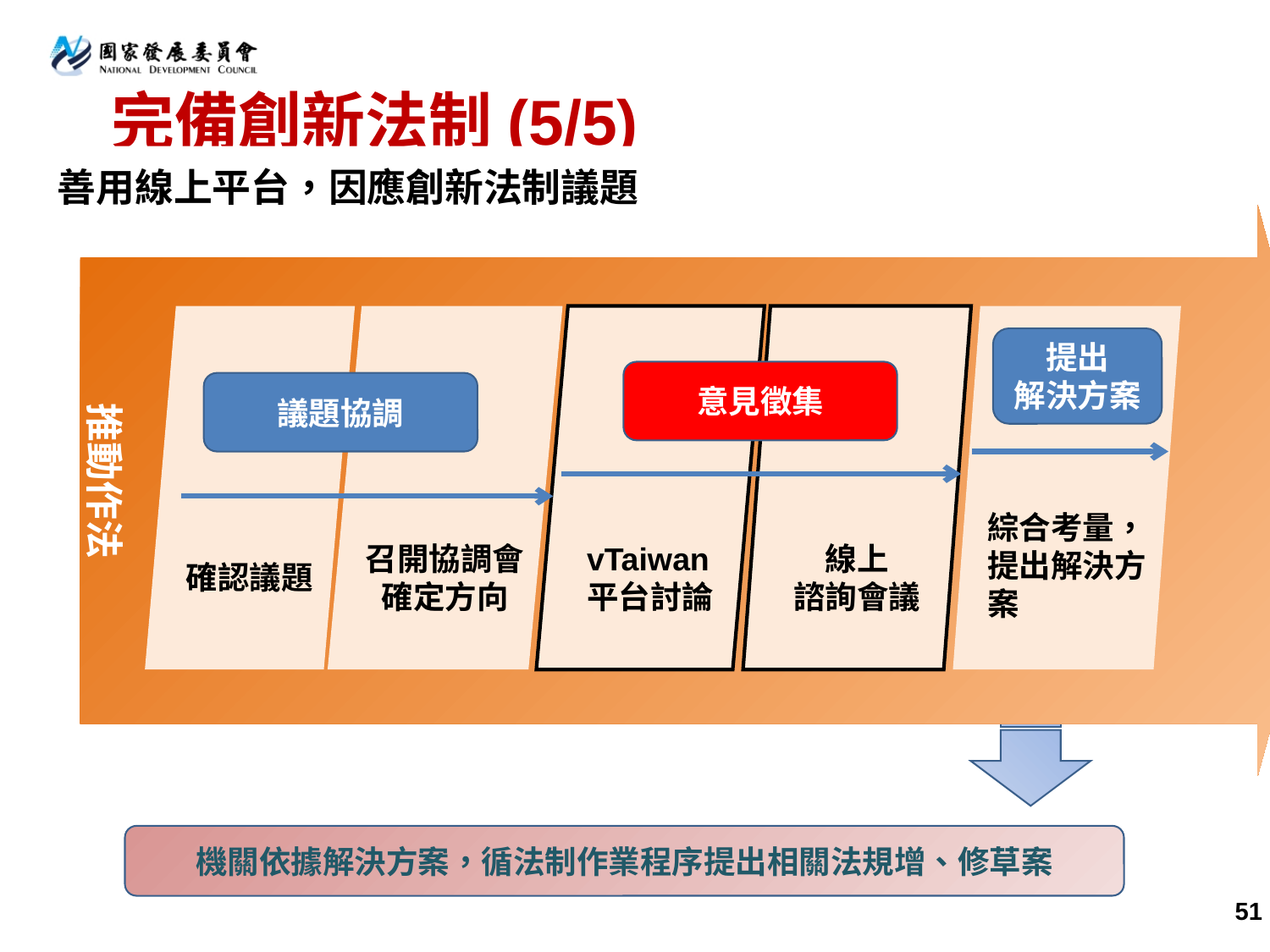

# 完備創新法制(5/5)
善用線上平台，因應創新法制議題

確認議題
召開協調會
確定方向
vTaiwan
平台討論
線上
諮詢會議
綜合考量，提出解決方案
提出
解決方案
意見徵集
議題協調
推動作法

機關依據解決方案，循法制作業程序提出相關法規增、修草案
51